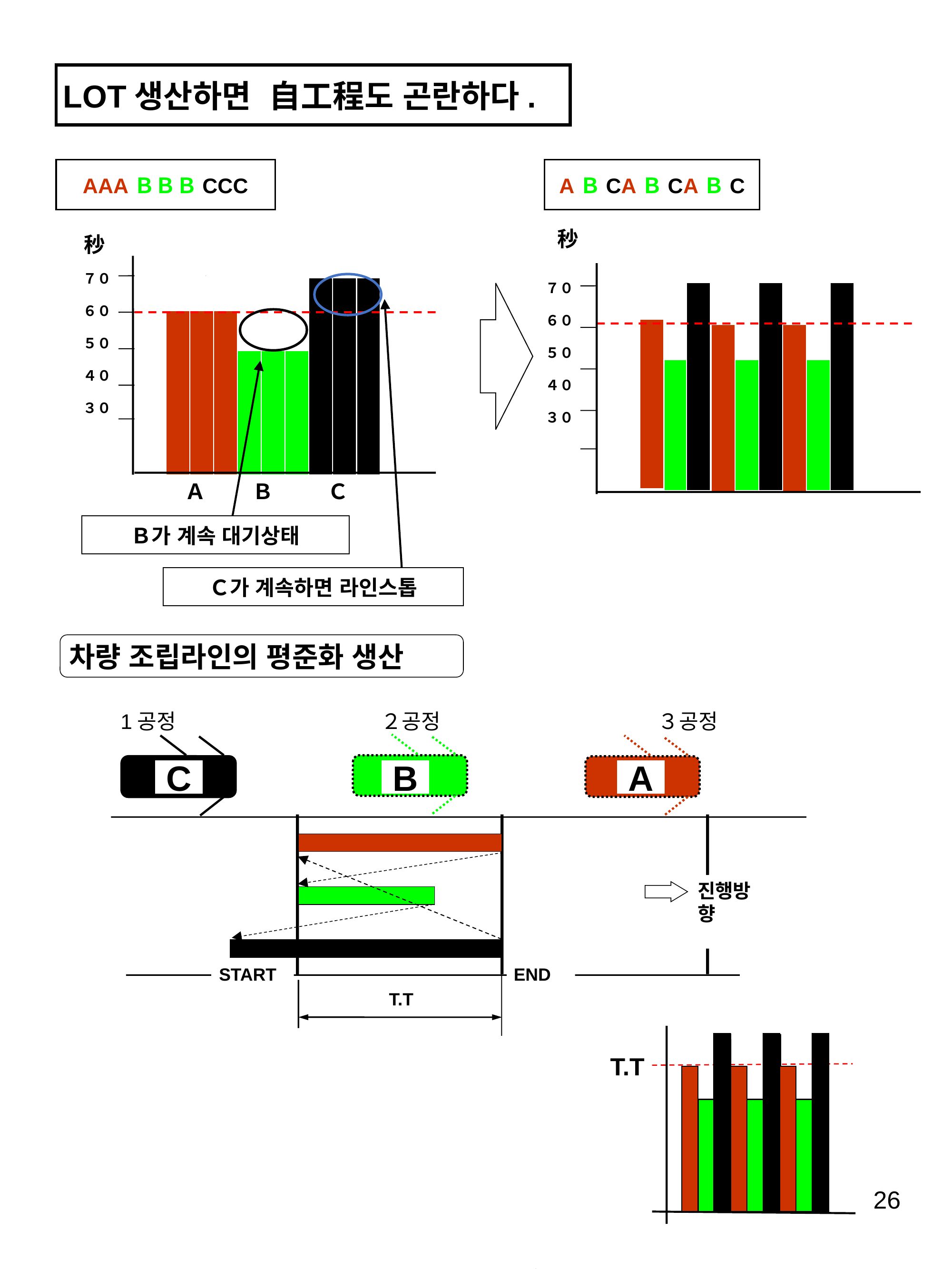

LOT생산하면  自工程도 곤란하다.
AAAＢＢＢCCC
AＢCAＢCAＢC
秒

７０
６０
５０
４０
３０

秒
７０
６０
５０
４０
３０

Ａ
Ｂ
Ｃ

Ｂ가 계속 대기상태
Ｃ가 계속하면 라인스톱
차량 조립라인의 평준화 생산
1공정
２공정
３공정

C
B
A

진행방향

START
END

T.T

T.T

26